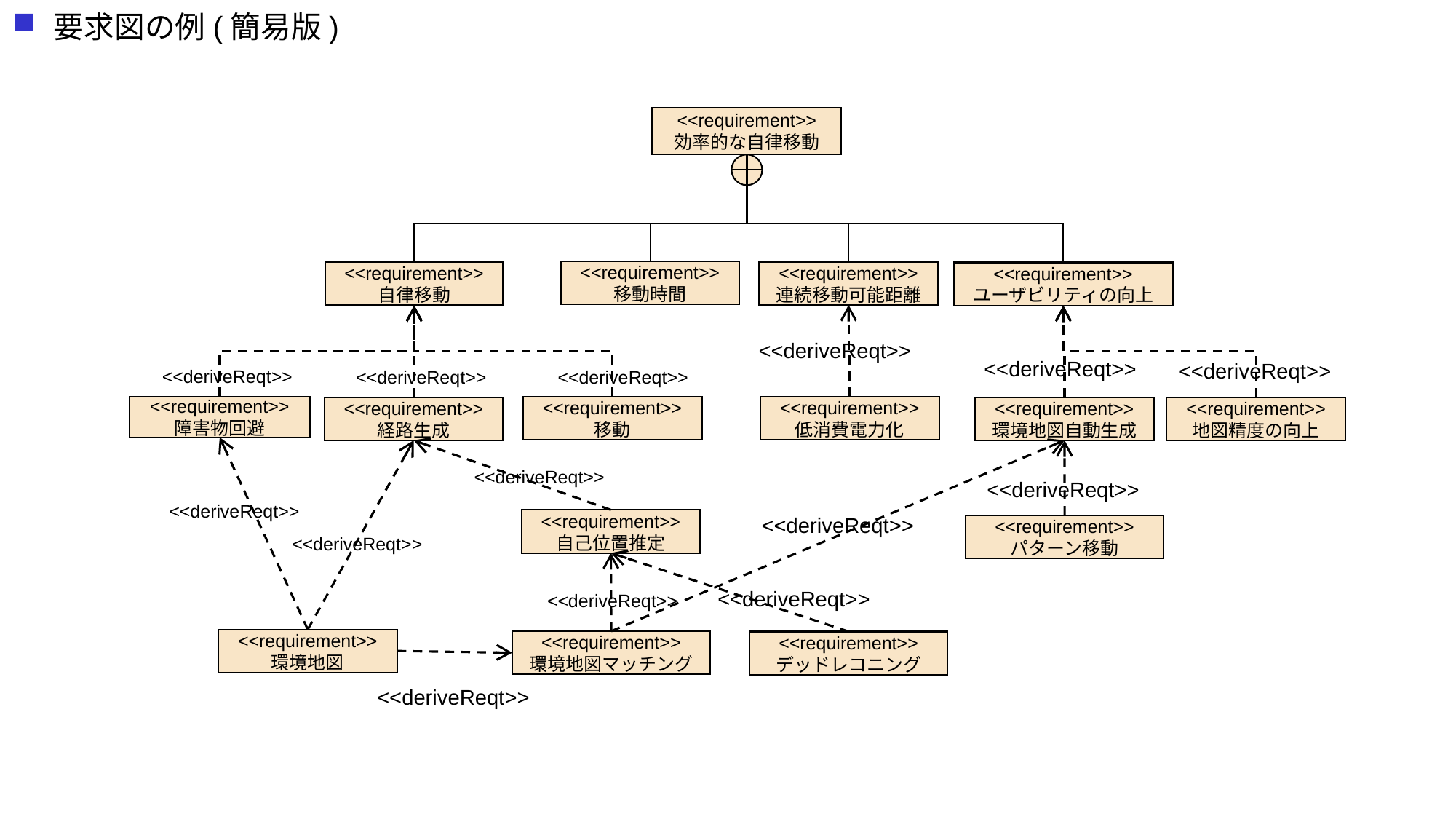

要求図の例(簡易版)
<<requirement>>
効率的な自律移動

<<requirement>>
移動時間
<<requirement>>
連続移動可能距離
<<requirement>>
自律移動
<<requirement>>
ユーザビリティの向上
<<deriveReqt>>
<<deriveReqt>>
<<deriveReqt>>
<<deriveReqt>>
<<deriveReqt>>
<<deriveReqt>>
<<requirement>>
低消費電力化
<<requirement>>
障害物回避
<<requirement>>
移動
<<requirement>>
経路生成
<<requirement>>
環境地図自動生成
<<requirement>>
地図精度の向上
<<deriveReqt>>
<<deriveReqt>>
<<deriveReqt>>
<<deriveReqt>>
<<requirement>>
自己位置推定
<<requirement>>
パターン移動
<<deriveReqt>>
<<deriveReqt>>
<<deriveReqt>>
<<requirement>>
環境地図
<<requirement>>
環境地図マッチング
<<requirement>>
デッドレコニング
<<deriveReqt>>